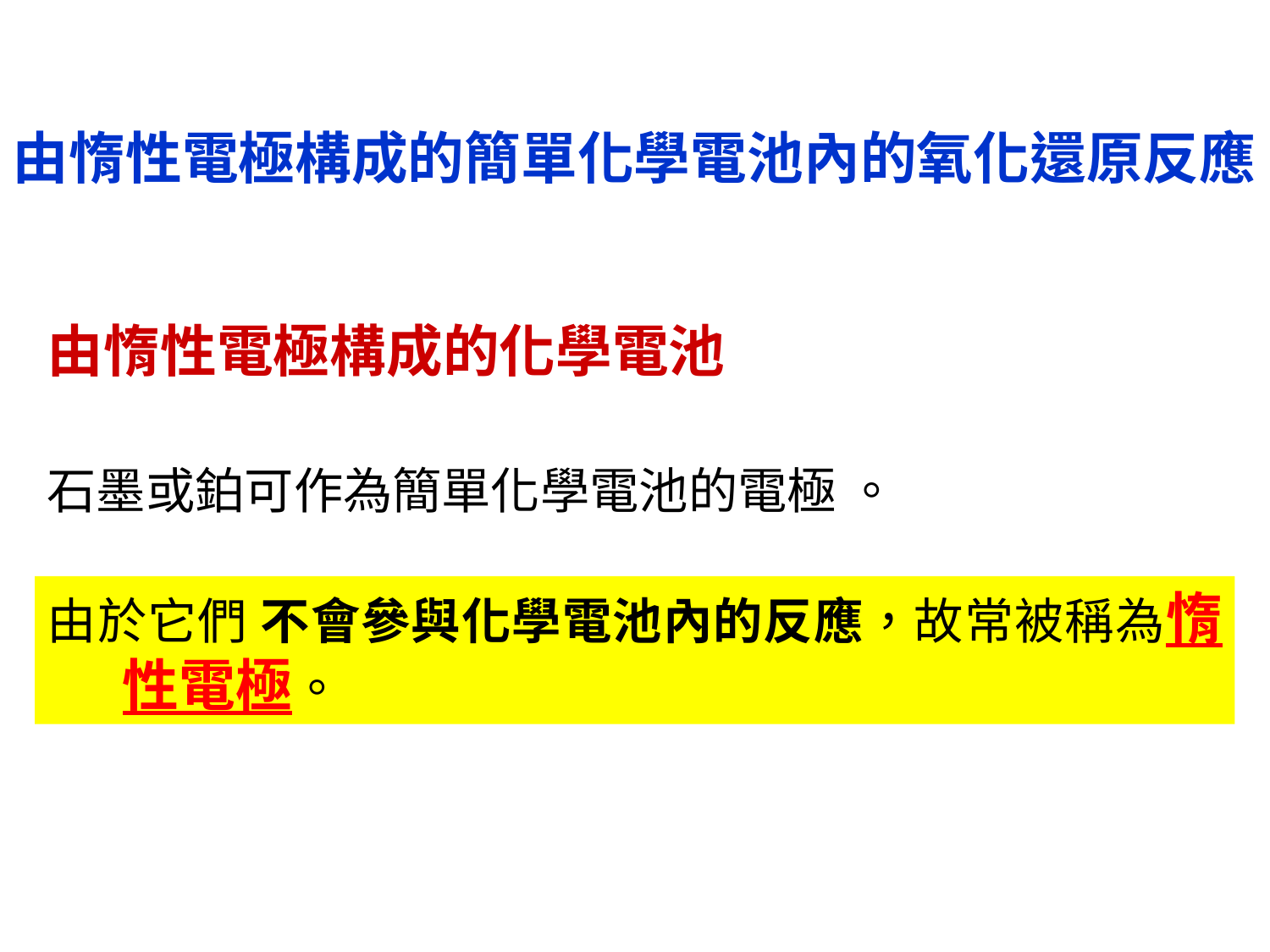

由惰性電極構成的簡單化學電池內的氧化還原反應
由惰性電極構成的化學電池
石墨或鉑可作為簡單化學電池的電極 。
由於它們 不會參與化學電池內的反應，故常被稱為惰性電極。